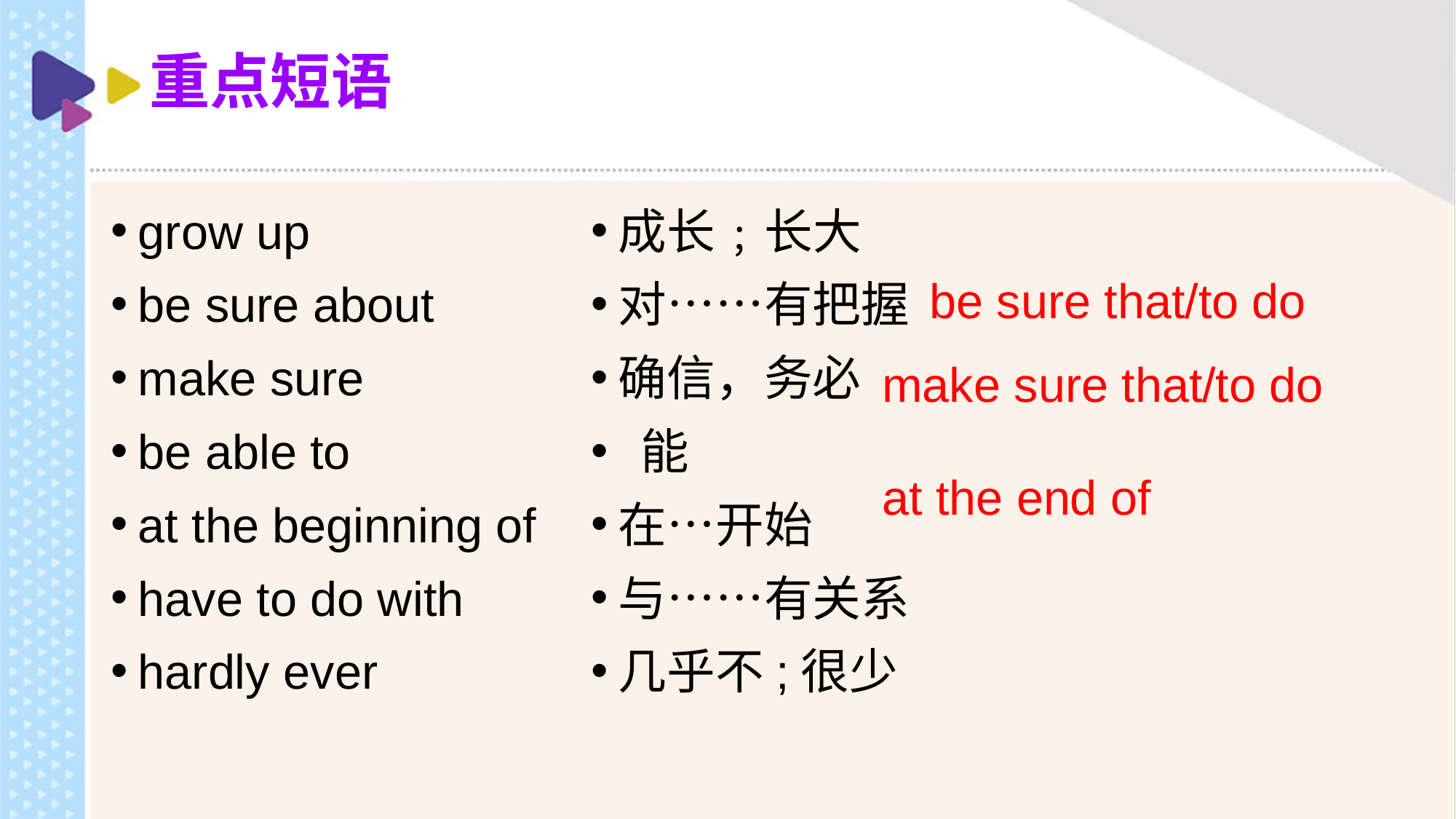

# 重点短语
grow up
be sure about
make sure
be able to
at the beginning of
have to do with
hardly ever
成长﹔长大
对……有把握
确信，务必
 能
在…开始
与……有关系
几乎不;很少
be sure that/to do
make sure that/to do
at the end of